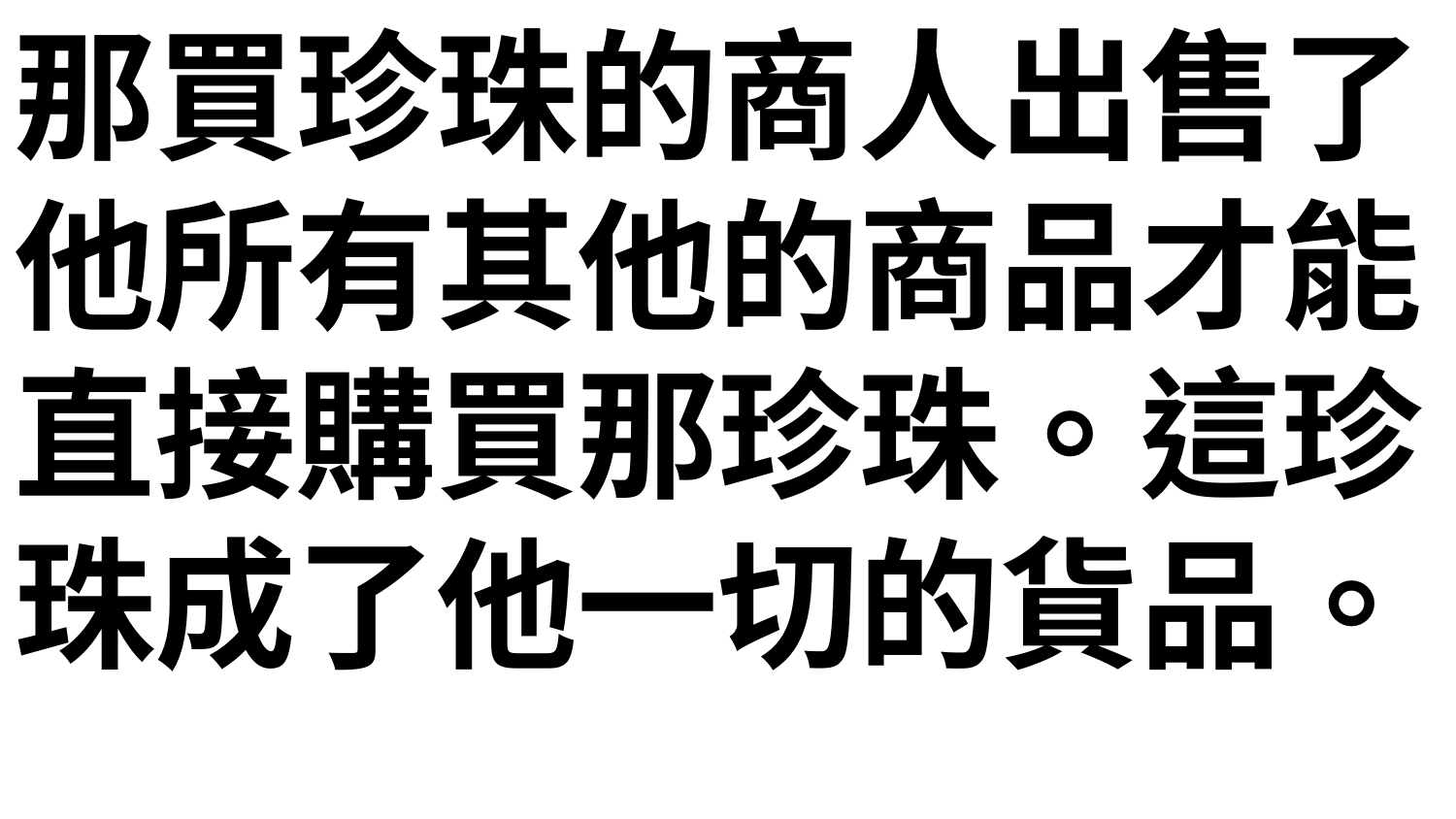

那買珍珠的商人出售了他所有其他的商品才能直接購買那珍珠。這珍珠成了他一切的貨品。